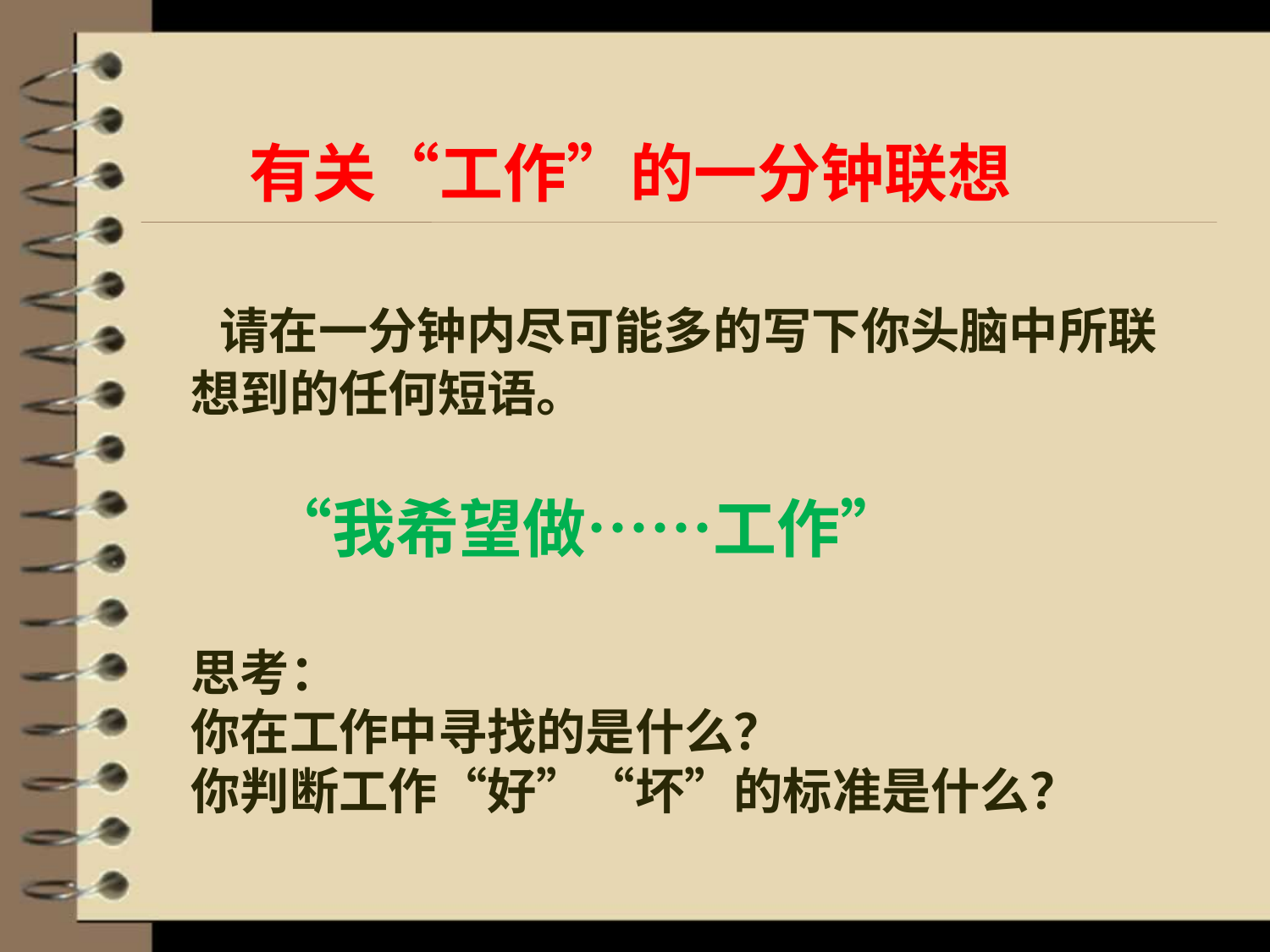

# 有关“工作”的一分钟联想 请在一分钟内尽可能多的写下你头脑中所联想到的任何短语。 “我希望做……工作” 思考： 你在工作中寻找的是什么？ 你判断工作“好”“坏”的标准是什么？